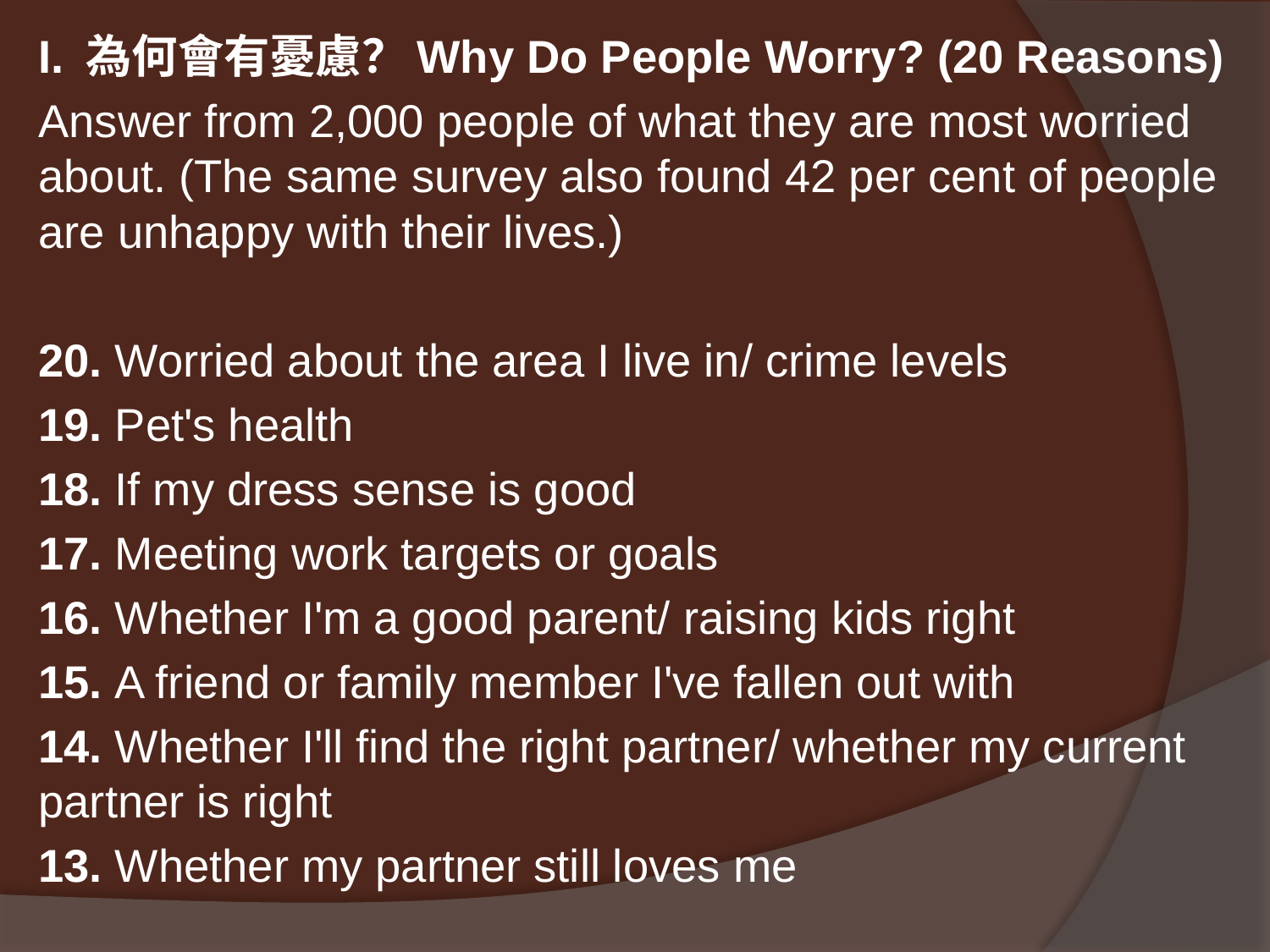

#
I. 為何會有憂慮？Why Do People Worry? (20 Reasons)
Answer from 2,000 people of what they are most worried about. (The same survey also found 42 per cent of people are unhappy with their lives.)

20. Worried about the area I live in/ crime levels
19. Pet's health
18. If my dress sense is good
17. Meeting work targets or goals
16. Whether I'm a good parent/ raising kids right
15. A friend or family member I've fallen out with
14. Whether I'll find the right partner/ whether my current partner is right
13. Whether my partner still loves me